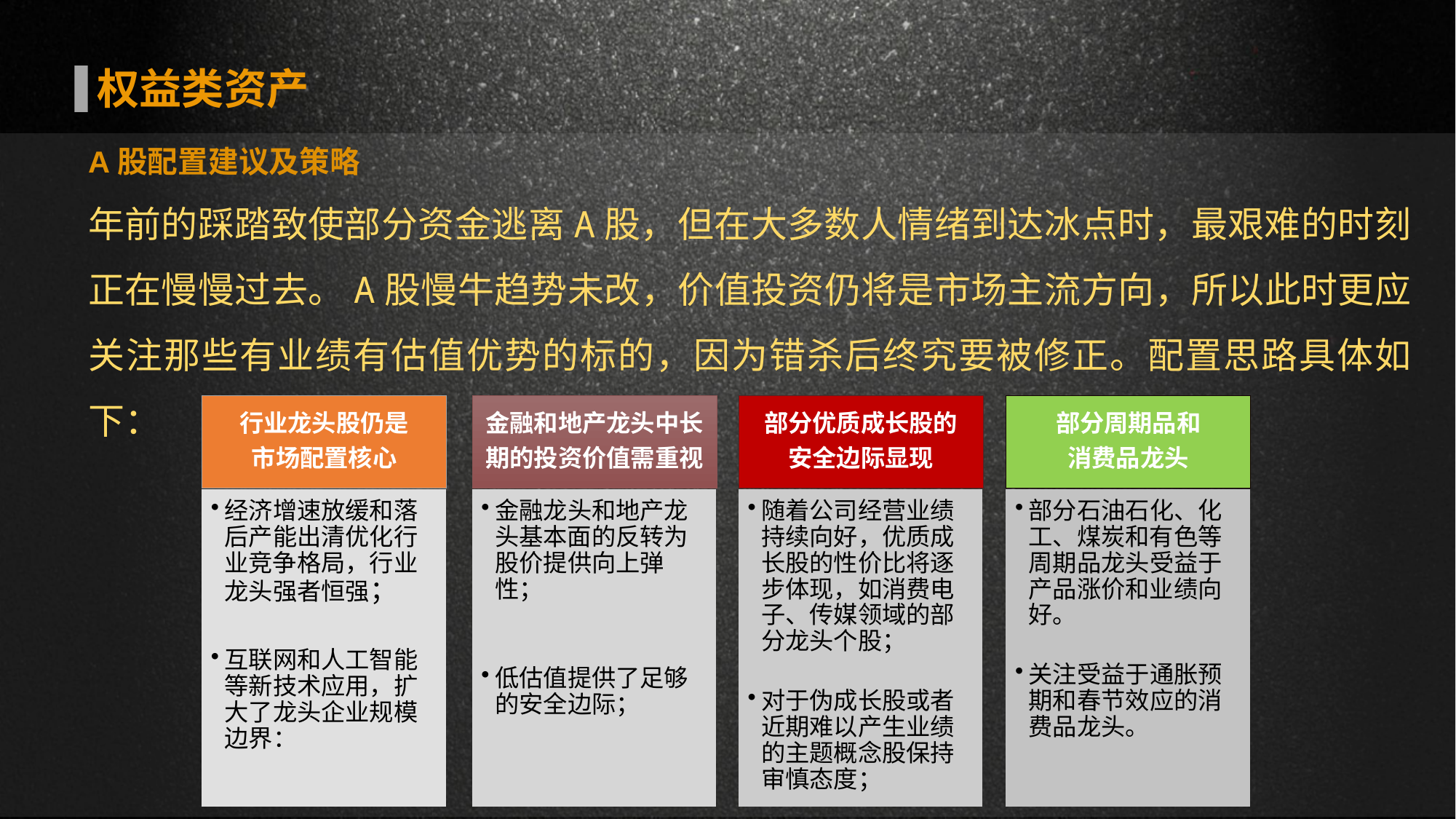

权益类资产

A股配置建议及策略
年前的踩踏致使部分资金逃离A股，但在大多数人情绪到达冰点时，最艰难的时刻正在慢慢过去。A股慢牛趋势未改，价值投资仍将是市场主流方向，所以此时更应关注那些有业绩有估值优势的标的，因为错杀后终究要被修正。配置思路具体如下：

行业龙头股仍是
市场配置核心
金融和地产龙头中长
期的投资价值需重视
部分优质成长股的
安全边际显现
部分周期品和
消费品龙头
经济增速放缓和落后产能出清优化行业竞争格局，行业龙头强者恒强；

互联网和人工智能等新技术应用，扩大了龙头企业规模边界：
金融龙头和地产龙头基本面的反转为股价提供向上弹性；

低估值提供了足够的安全边际；

随着公司经营业绩持续向好，优质成长股的性价比将逐步体现，如消费电子、传媒领域的部分龙头个股；

对于伪成长股或者近期难以产生业绩的主题概念股保持审慎态度；
部分石油石化、化工、煤炭和有色等周期品龙头受益于产品涨价和业绩向好。

关注受益于通胀预期和春节效应的消费品龙头。
18